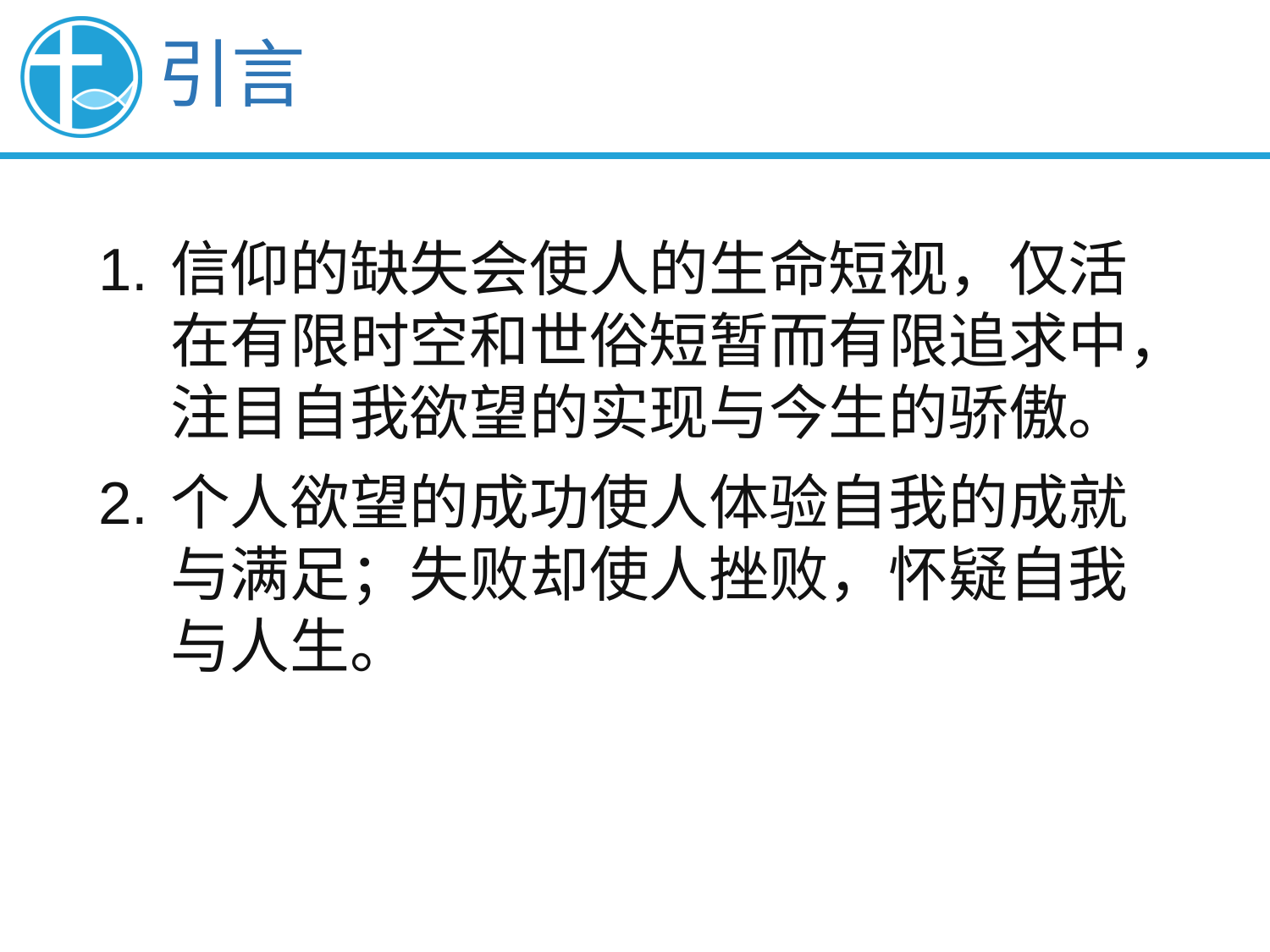

引言
信仰的缺失会使人的生命短视，仅活在有限时空和世俗短暂而有限追求中，注目自我欲望的实现与今生的骄傲。
个人欲望的成功使人体验自我的成就与满足；失败却使人挫败，怀疑自我与人生。